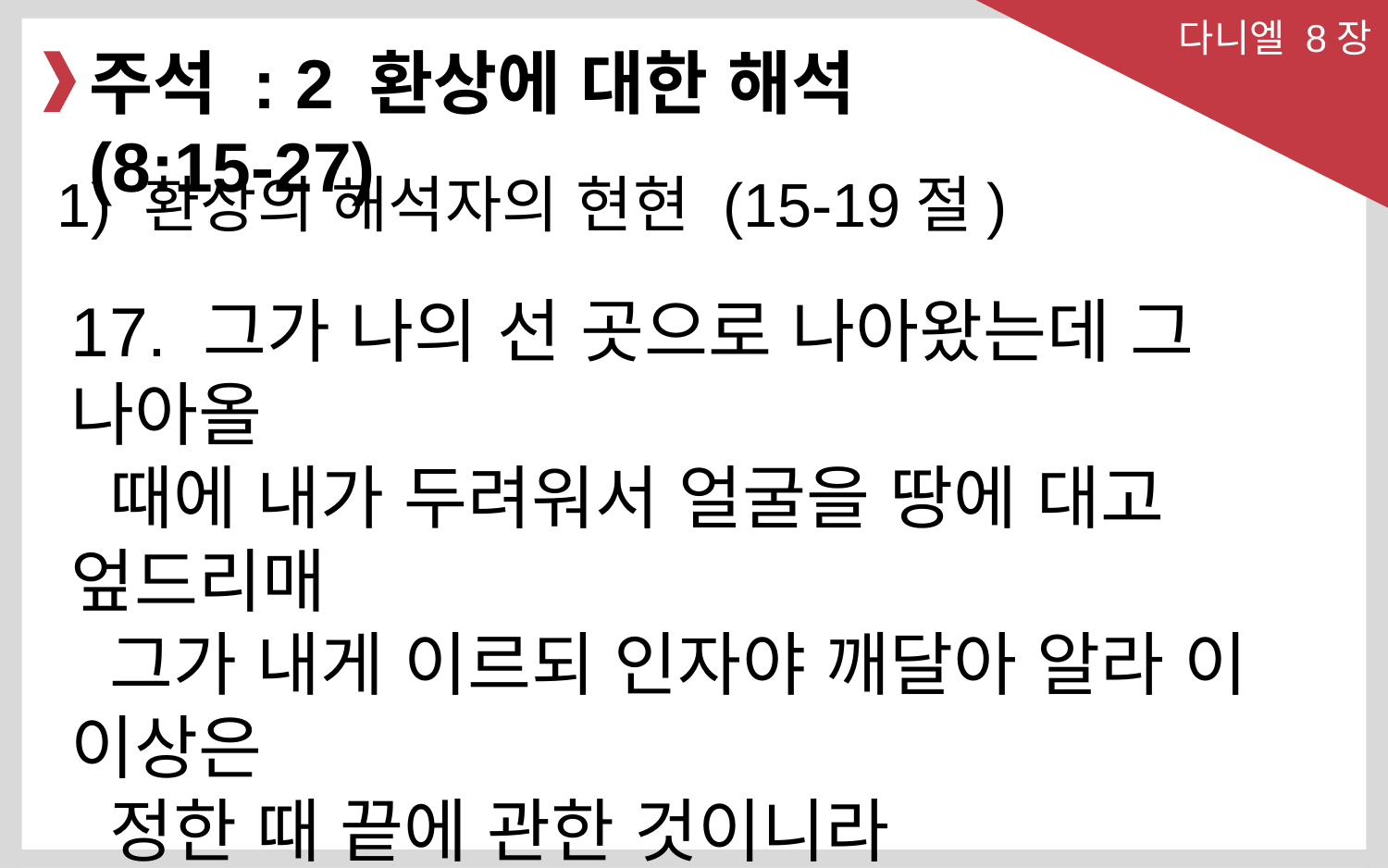

다니엘 8장
주석 : 2 환상에 대한 해석 (8:15-27)

1) 환상의 해석자의 현현 (15-19절)
17. 그가 나의 선 곳으로 나아왔는데 그 나아올
  때에 내가 두려워서 얼굴을 땅에 대고 엎드리매
  그가 내게 이르되 인자야 깨달아 알라 이 이상은
  정한 때 끝에 관한 것이니라